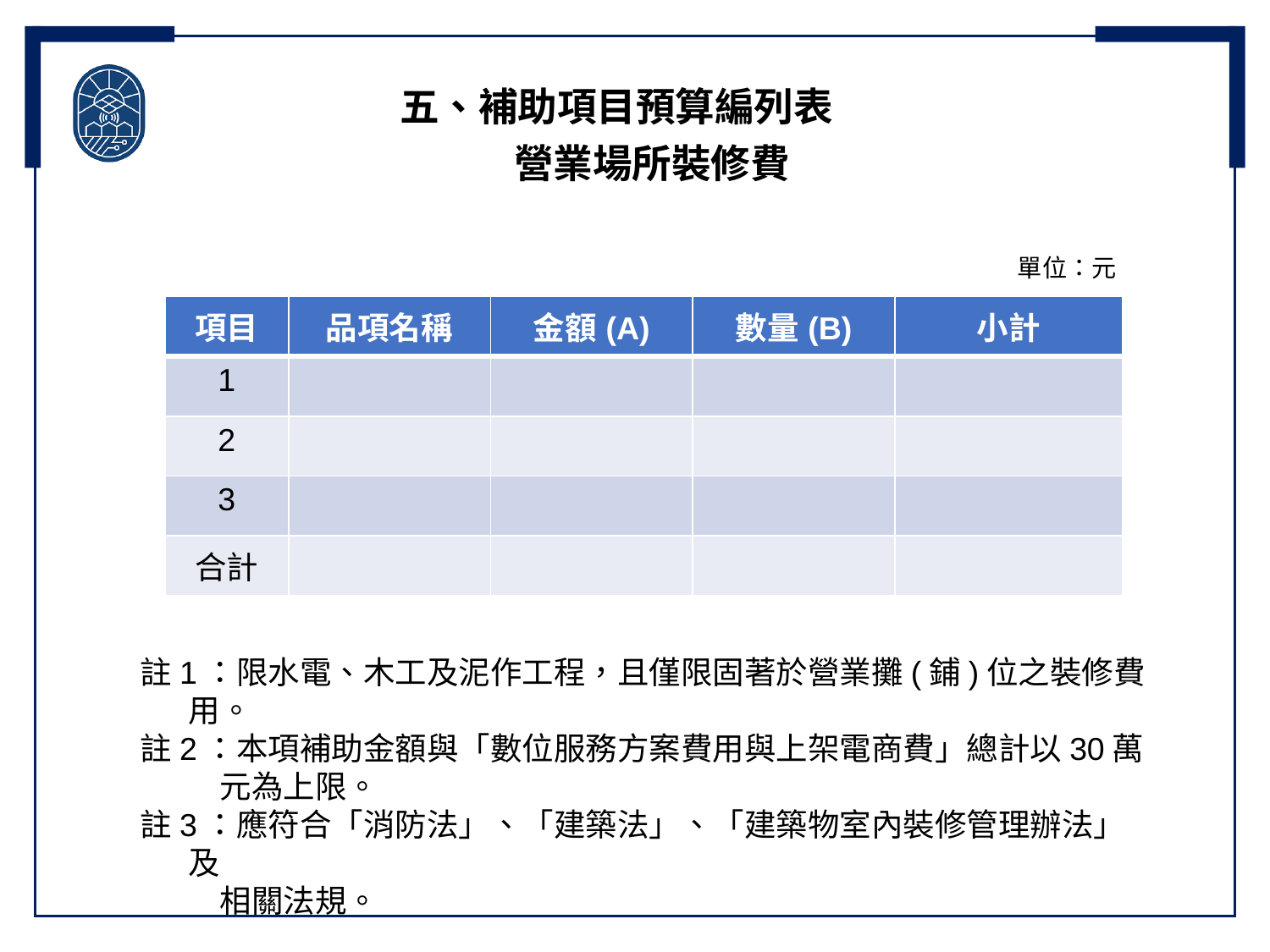

五、補助項目預算編列表
	營業場所裝修費
單位：元
| 項目 | 品項名稱 | 金額(A) | 數量(B) | 小計 |
| --- | --- | --- | --- | --- |
| 1 |  |  |  |  |
| 2 |  |  |  |  |
| 3 |  |  |  |  |
| 合計 |  |  |  |  |
註1：限水電、木工及泥作工程，且僅限固著於營業攤(鋪)位之裝修費用。
註2：本項補助金額與「數位服務方案費用與上架電商費」總計以30萬
          元為上限。
註3：應符合「消防法」、「建築法」、「建築物室內裝修管理辦法」及
          相關法規。